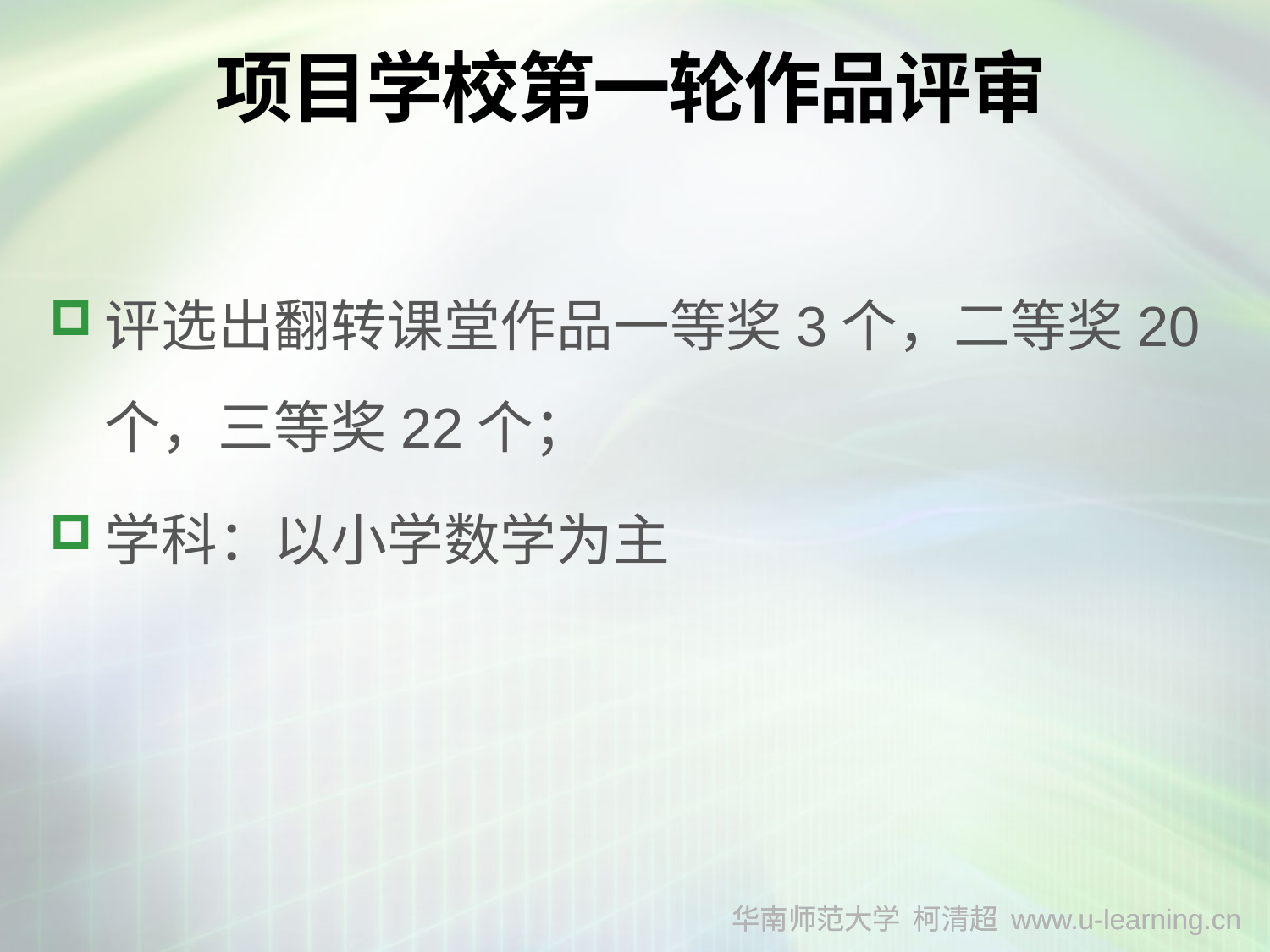

# 项目学校第一轮作品评审
评选出翻转课堂作品一等奖3个，二等奖20个，三等奖22个；
学科：以小学数学为主